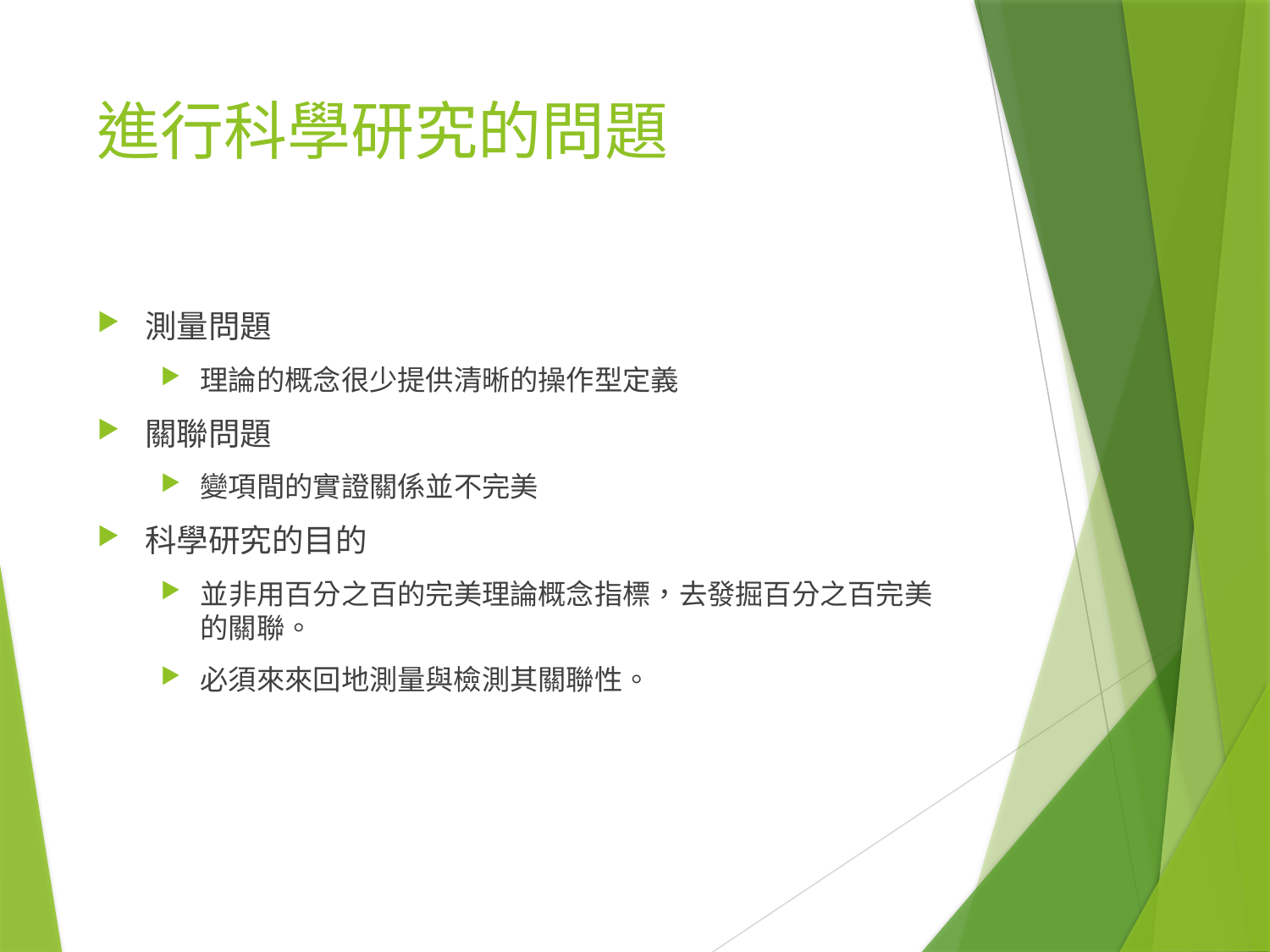

# 進行科學研究的問題
測量問題
理論的概念很少提供清晰的操作型定義
關聯問題
變項間的實證關係並不完美
科學研究的目的
並非用百分之百的完美理論概念指標，去發掘百分之百完美的關聯。
必須來來回地測量與檢測其關聯性。